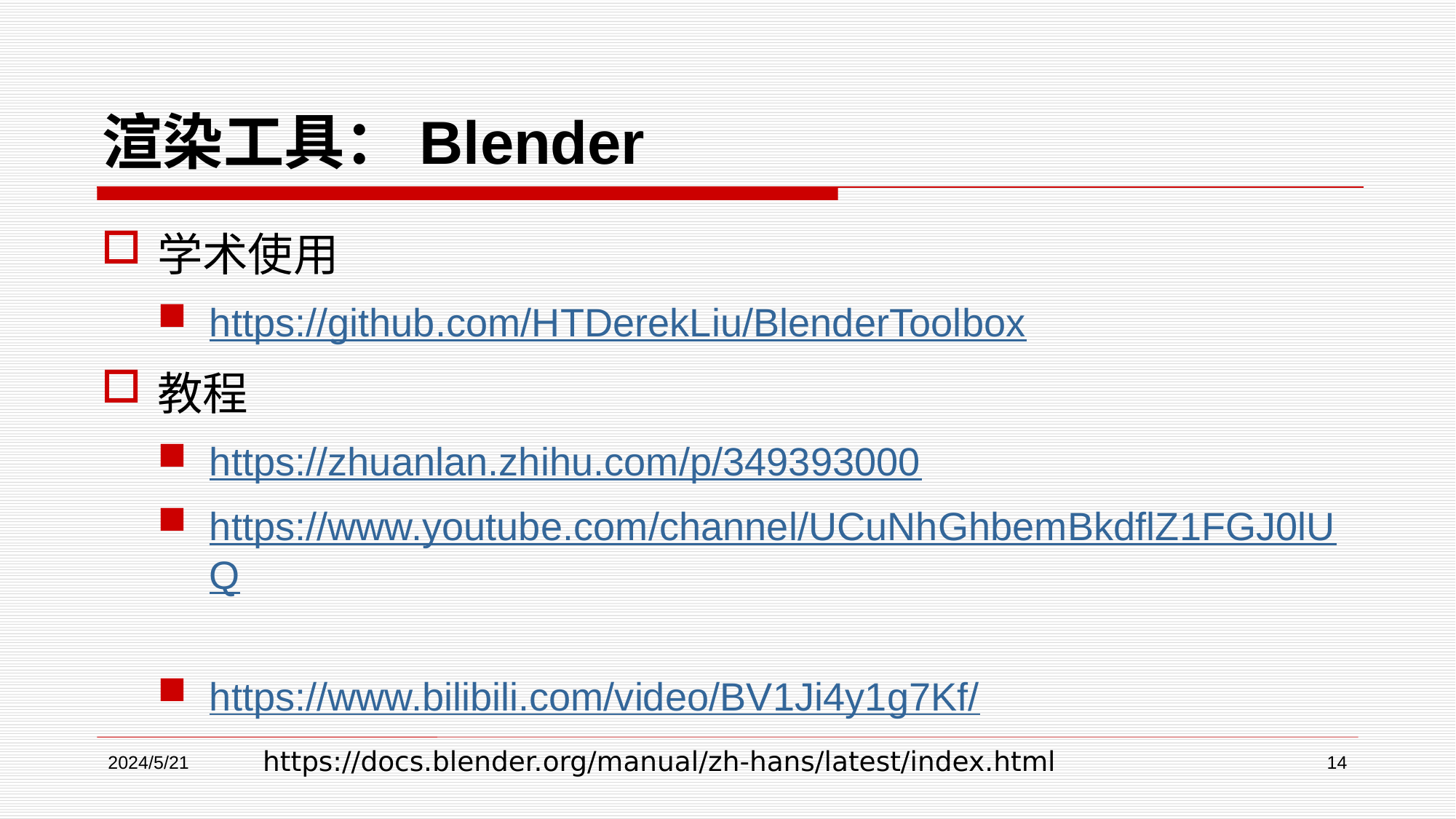

# 渲染工具：Blender
学术使用
https://github.com/HTDerekLiu/BlenderToolbox
教程
https://zhuanlan.zhihu.com/p/349393000
https://www.youtube.com/channel/UCuNhGhbemBkdflZ1FGJ0lUQ
https://www.bilibili.com/video/BV1Ji4y1g7Kf/

https://docs.blender.org/manual/zh-hans/latest/index.html
2024/5/21
14